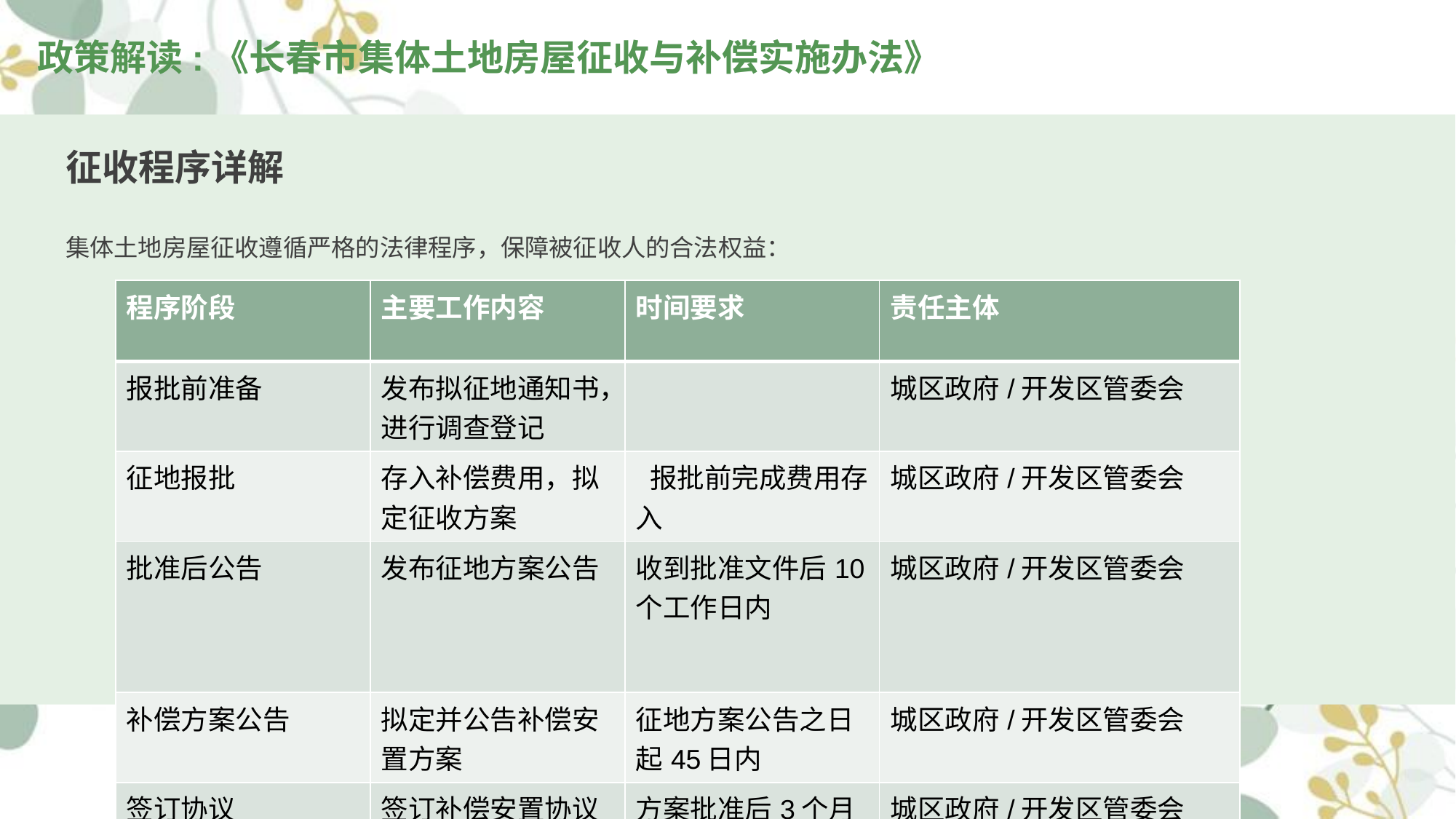

政策解读:《长春市集体土地房屋征收与补偿实施办法》

# 征收程序详解 集体土地房屋征收遵循严格的法律程序，保障被征收人的合法权益：
| 程序阶段 | 主要工作内容 | 时间要求 | 责任主体 |
| --- | --- | --- | --- |
| 报批前准备 | 发布拟征地通知书，进行调查登记 |  | 城区政府/开发区管委会 |
| 征地报批 | 存入补偿费用，拟定征收方案 | 报批前完成费用存入 | 城区政府/开发区管委会 |
| 批准后公告 | 发布征地方案公告 | 收到批准文件后10个工作日内 | 城区政府/开发区管委会 |
| 补偿方案公告 | 拟定并公告补偿安置方案 | 征地方案公告之日起45日内 | 城区政府/开发区管委会 |
| 签订协议 | 签订补偿安置协议 | 方案批准后3个月内支付费用 | 城区政府/开发区管委会 |